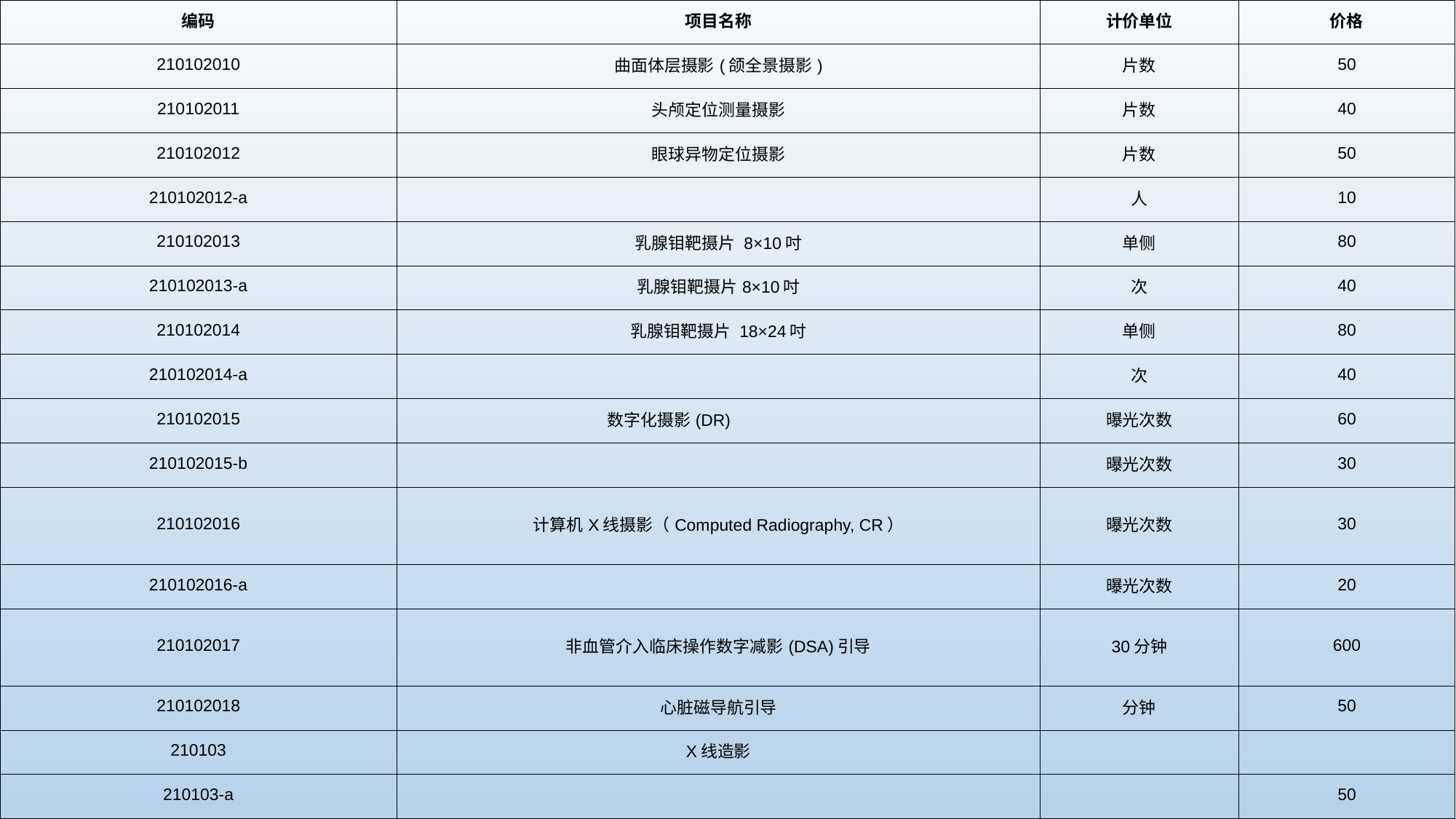

| 编码 | 项目名称 | 计价单位 | 价格 |
| --- | --- | --- | --- |
| 210102010 | 曲面体层摄影(颌全景摄影) | 片数 | 50 |
| 210102011 | 头颅定位测量摄影 | 片数 | 40 |
| 210102012 | 眼球异物定位摄影 | 片数 | 50 |
| 210102012-a |  | 人 | 10 |
| 210102013 | 乳腺钼靶摄片 8×10吋 | 单侧 | 80 |
| 210102013-a | 乳腺钼靶摄片8×10吋 | 次 | 40 |
| 210102014 | 乳腺钼靶摄片 18×24吋 | 单侧 | 80 |
| 210102014-a |  | 次 | 40 |
| 210102015 | 数字化摄影(DR) | 曝光次数 | 60 |
| 210102015-b |  | 曝光次数 | 30 |
| 210102016 | 计算机X线摄影（Computed Radiography, CR） | 曝光次数 | 30 |
| 210102016-a |  | 曝光次数 | 20 |
| 210102017 | 非血管介入临床操作数字减影(DSA)引导 | 30分钟 | 600 |
| 210102018 | 心脏磁导航引导 | 分钟 | 50 |
| 210103 | X线造影 |  |  |
| 210103-a |  |  | 50 |